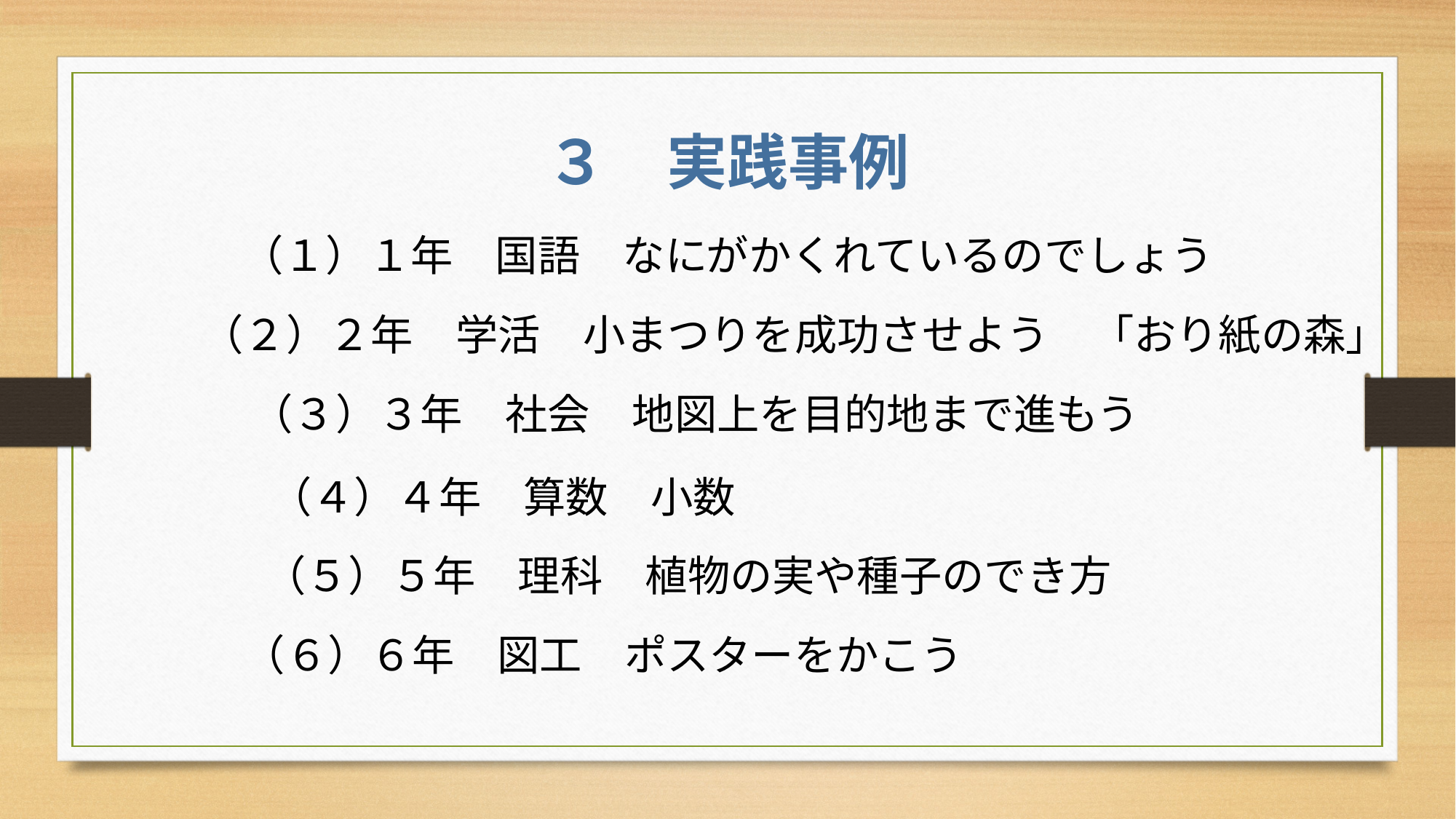

３　実践事例
（１）１年　国語　なにがかくれているのでしょう
（２）２年　学活　小まつりを成功させよう　「おり紙の森」
（３）３年　社会　地図上を目的地まで進もう
（４）４年　算数　小数
（５）５年　理科　植物の実や種子のでき方
（６）６年　図工　ポスターをかこう